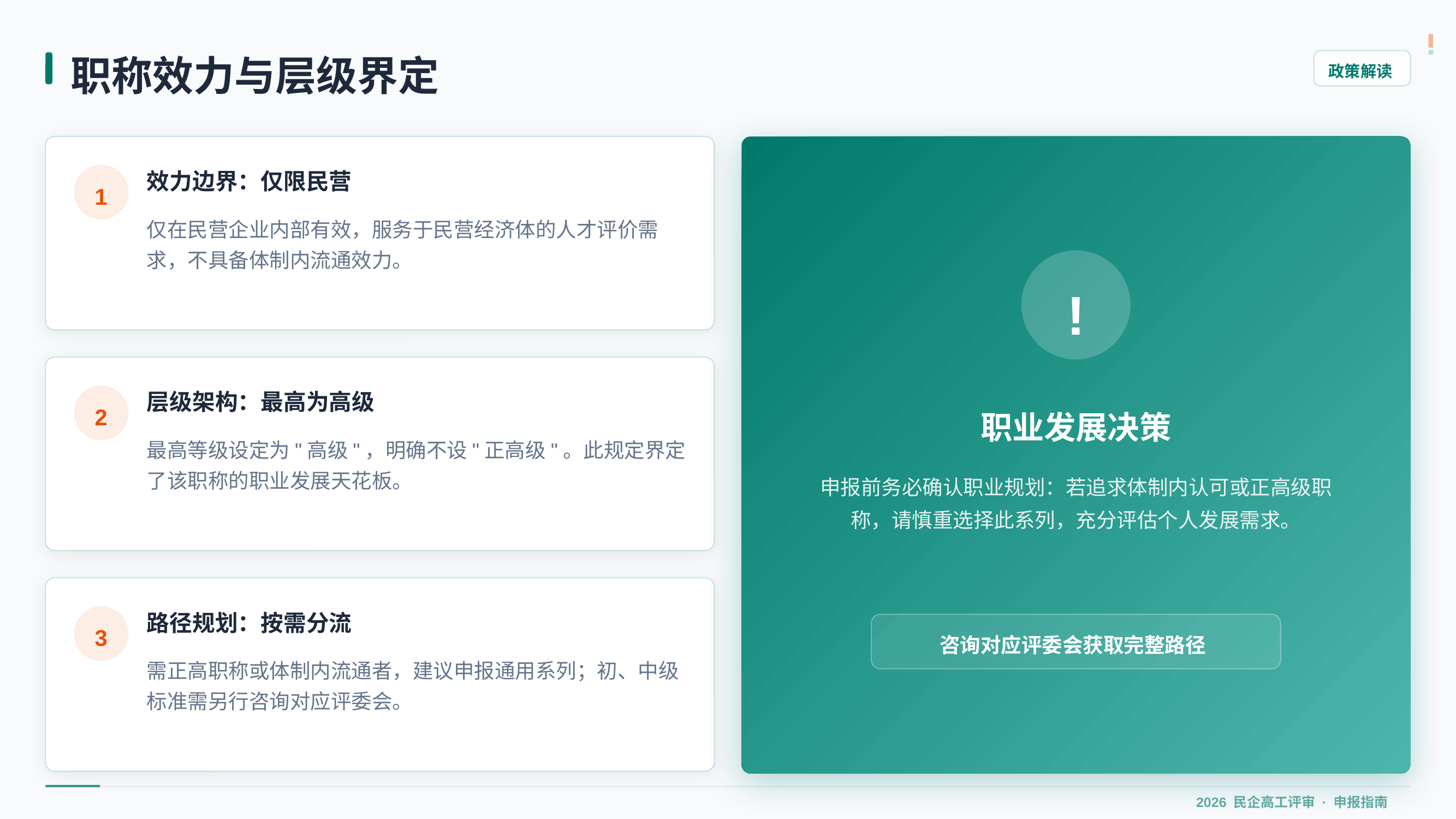

职称效力与层级界定

政策解读

效力边界：仅限民营
1
仅在民营企业内部有效，服务于民营经济体的人才评价需求，不具备体制内流通效力。

!

层级架构：最高为高级
2
职业发展决策
最高等级设定为"高级"，明确不设"正高级"。此规定界定了该职称的职业发展天花板。
申报前务必确认职业规划：若追求体制内认可或正高级职称，请慎重选择此系列，充分评估个人发展需求。

路径规划：按需分流

3
咨询对应评委会获取完整路径
需正高职称或体制内流通者，建议申报通用系列；初、中级标准需另行咨询对应评委会。

# 2026 民企高工评审 · 申报指南